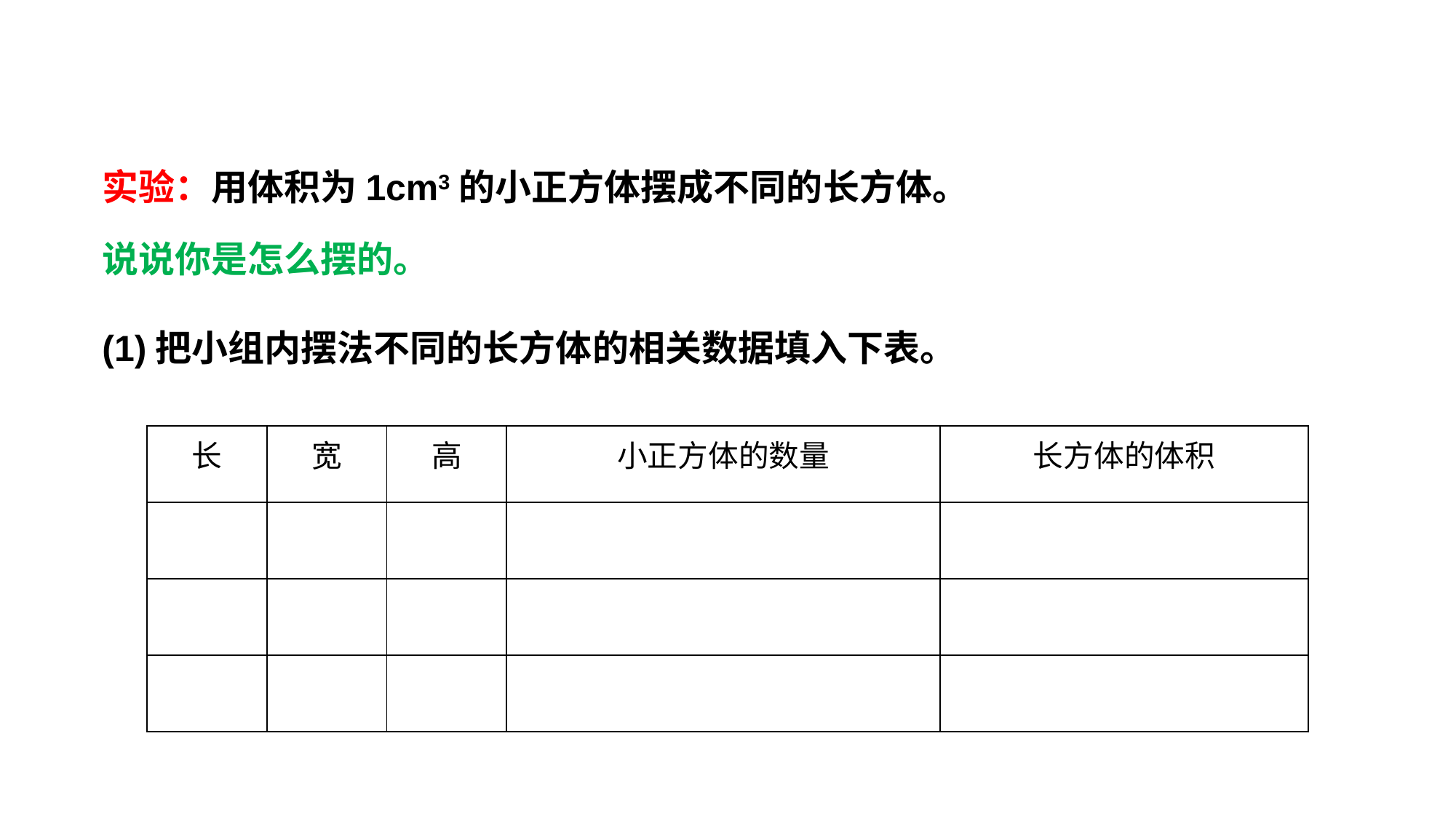

实验：用体积为1cm3的小正方体摆成不同的长方体。
说说你是怎么摆的。
(1)把小组内摆法不同的长方体的相关数据填入下表。
| 长 | 宽 | 高 | 小正方体的数量 | 长方体的体积 |
| --- | --- | --- | --- | --- |
|  |  |  |  |  |
|  |  |  |  |  |
|  |  |  |  |  |